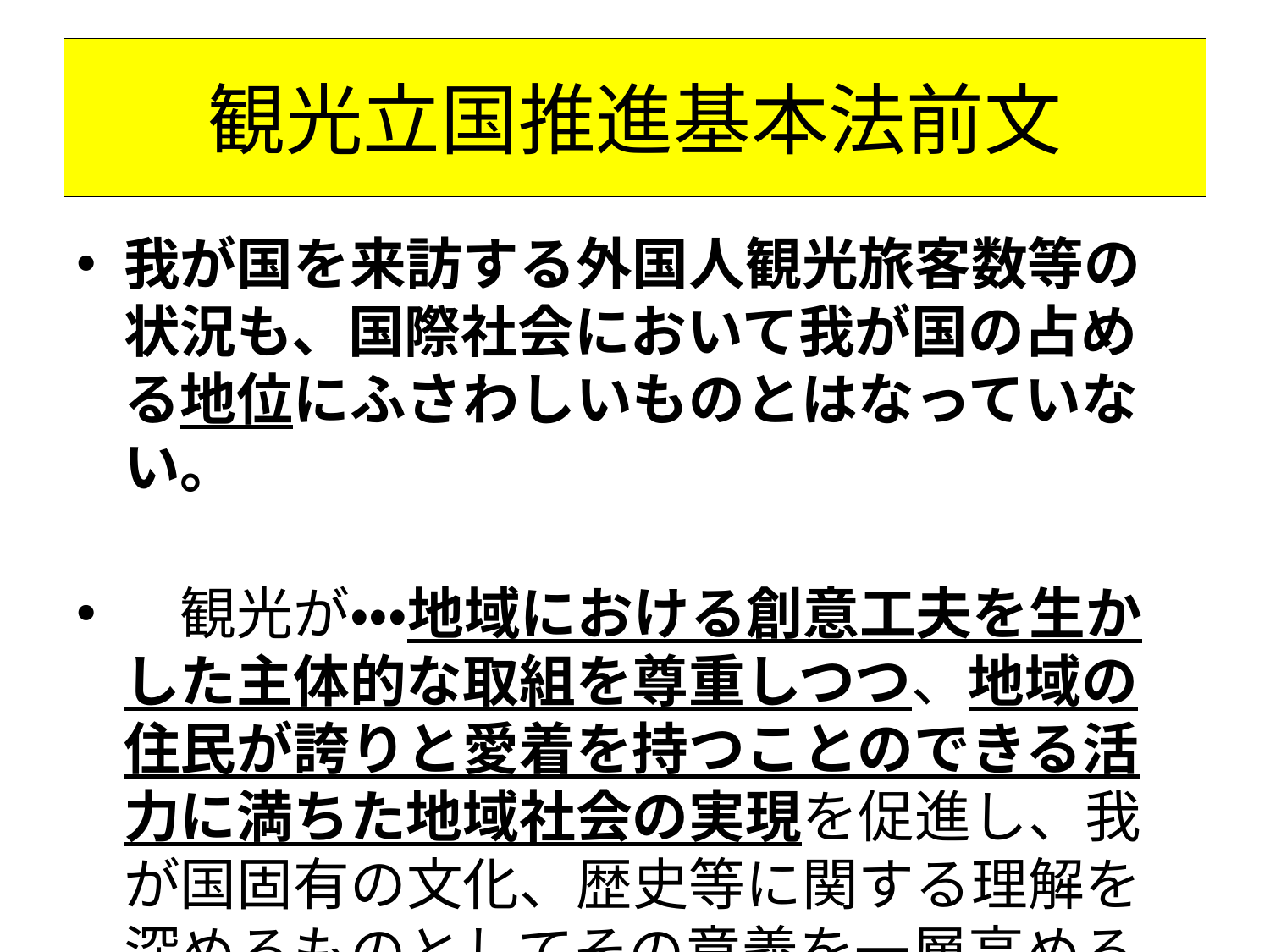

# 観光立国推進基本法前文
我が国を来訪する外国人観光旅客数等の状況も、国際社会において我が国の占める地位にふさわしいものとはなっていない。
　観光が・・・地域における創意工夫を生かした主体的な取組を尊重しつつ、地域の住民が誇りと愛着を持つことのできる活力に満ちた地域社会の実現を促進し、我が国固有の文化、歴史等に関する理解を深めるものとしてその意義を一層高める